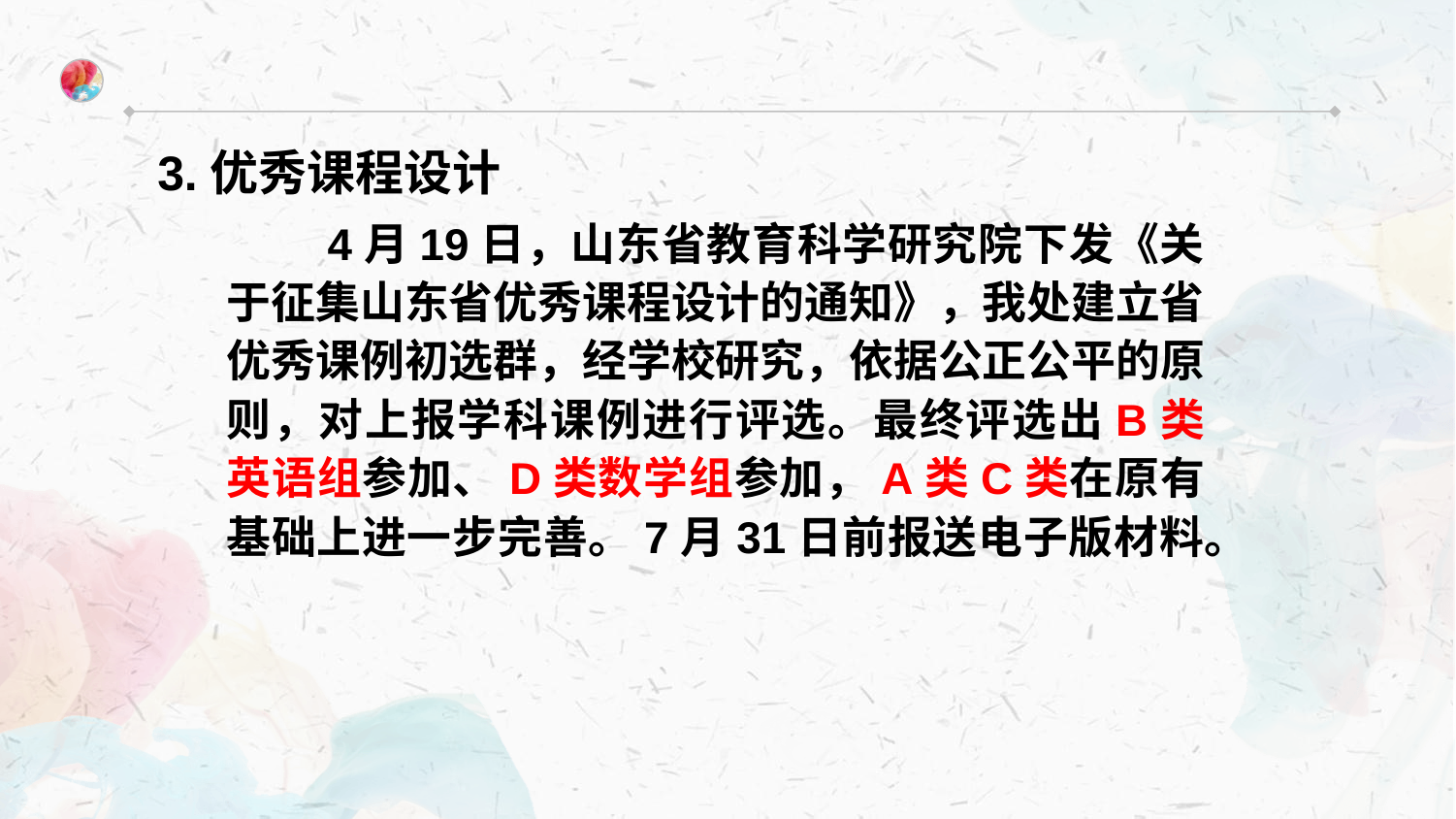

3.优秀课程设计
        4月19日，山东省教育科学研究院下发《关于征集山东省优秀课程设计的通知》，我处建立省优秀课例初选群，经学校研究，依据公正公平的原则，对上报学科课例进行评选。最终评选出B类英语组参加、D类数学组参加，A类C类在原有基础上进一步完善。7月31日前报送电子版材料。